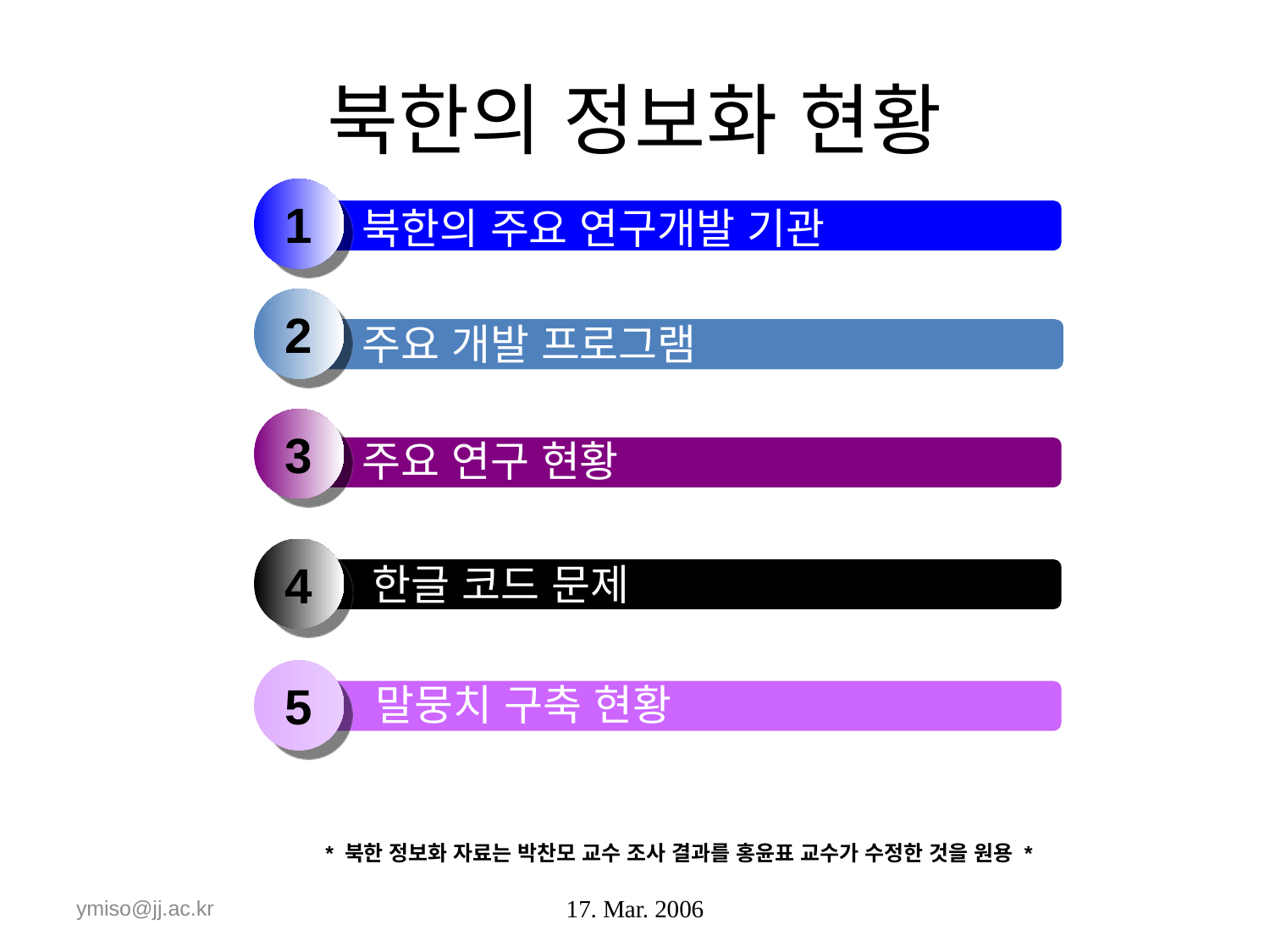

# 북한의 정보화 현황
1
북한의 주요 연구개발 기관

2
주요 개발 프로그램

3
주요 연구 현황

4
한글 코드 문제

5
말뭉치 구축 현황

* 북한 정보화 자료는 박찬모 교수 조사 결과를 홍윤표 교수가 수정한 것을 원용 *
ymiso@jj.ac.kr
17. Mar. 2006